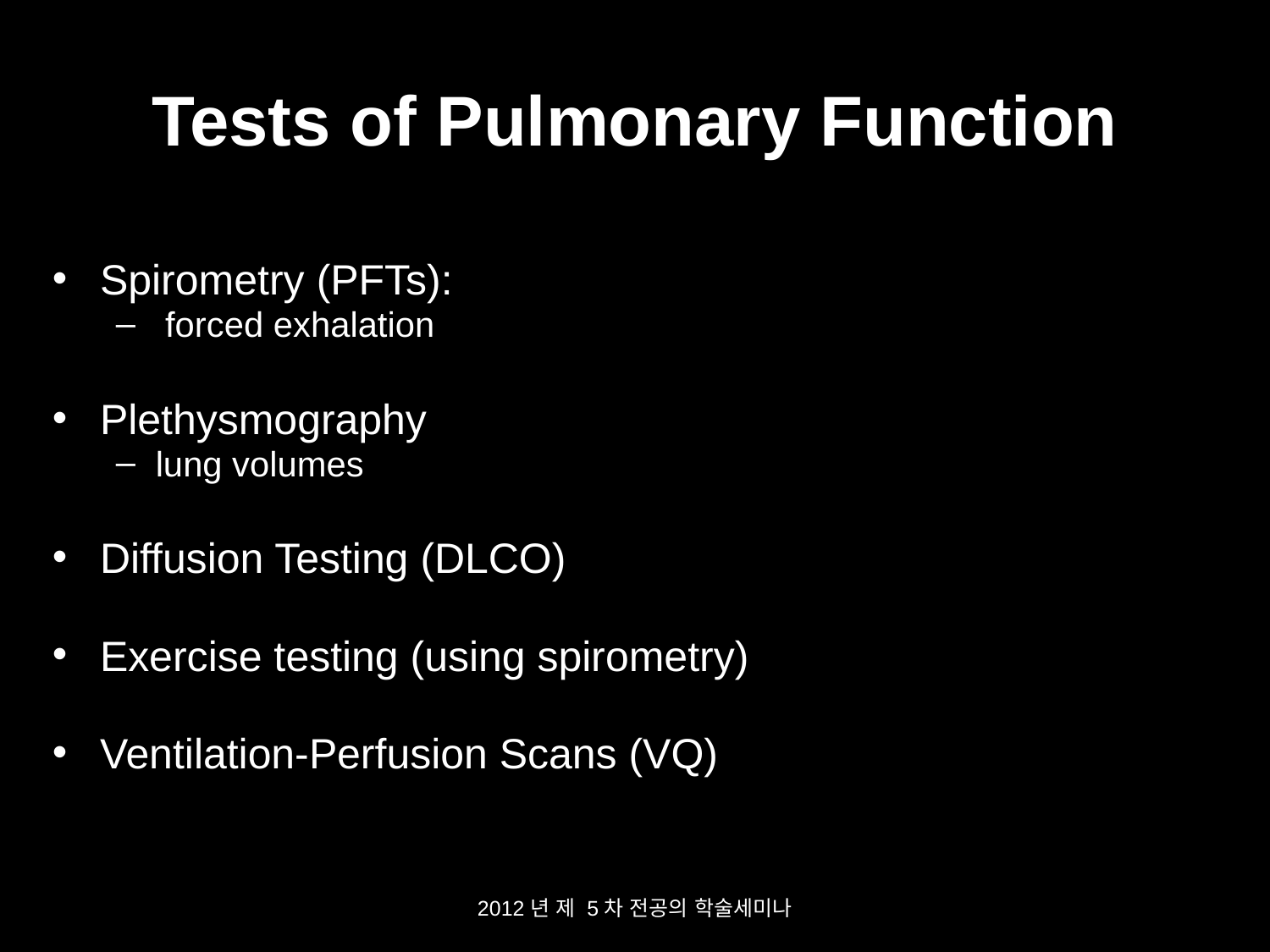

# Tests of Pulmonary Function
Spirometry (PFTs):
 forced exhalation

Plethysmography
lung volumes

Diffusion Testing (DLCO)

Exercise testing (using spirometry)

Ventilation-Perfusion Scans (VQ)

2012년 제 5차 전공의 학술세미나